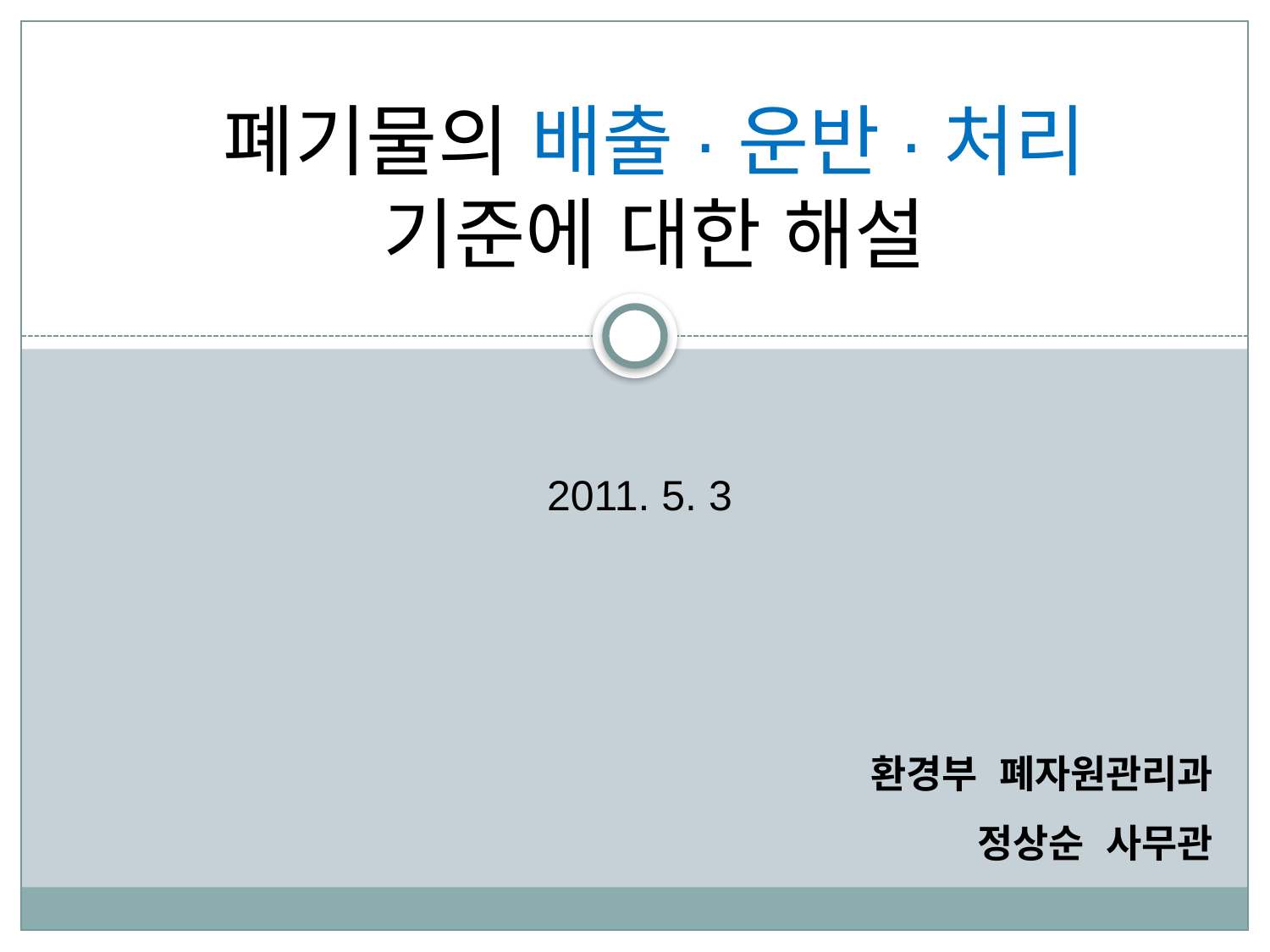

폐기물의 배출·운반·처리 기준에 대한 해설
2011. 5. 3
환경부  폐자원관리과
정상순  사무관